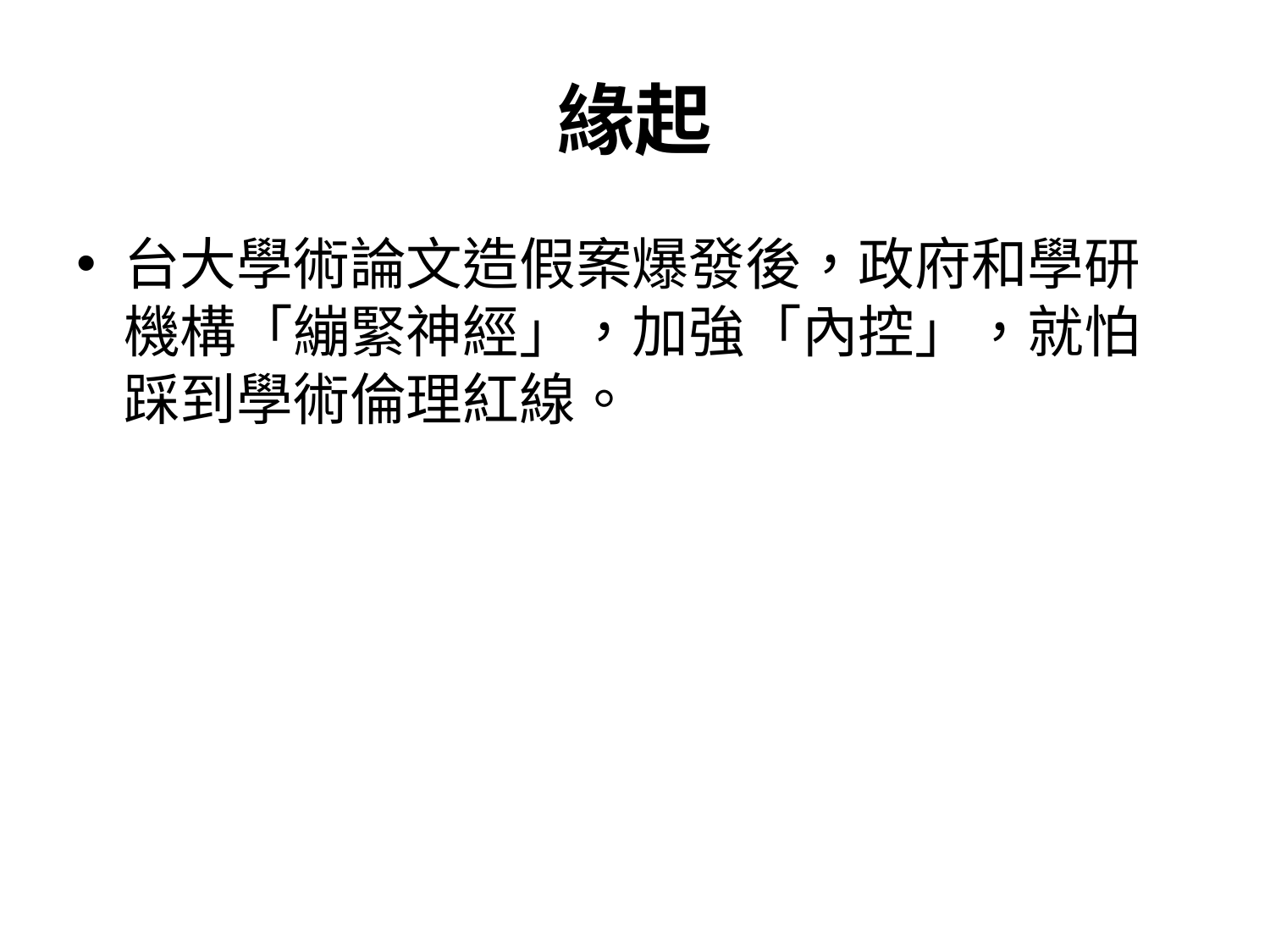

# 緣起
台大學術論文造假案爆發後，政府和學研機構「繃緊神經」，加強「內控」，就怕踩到學術倫理紅線。